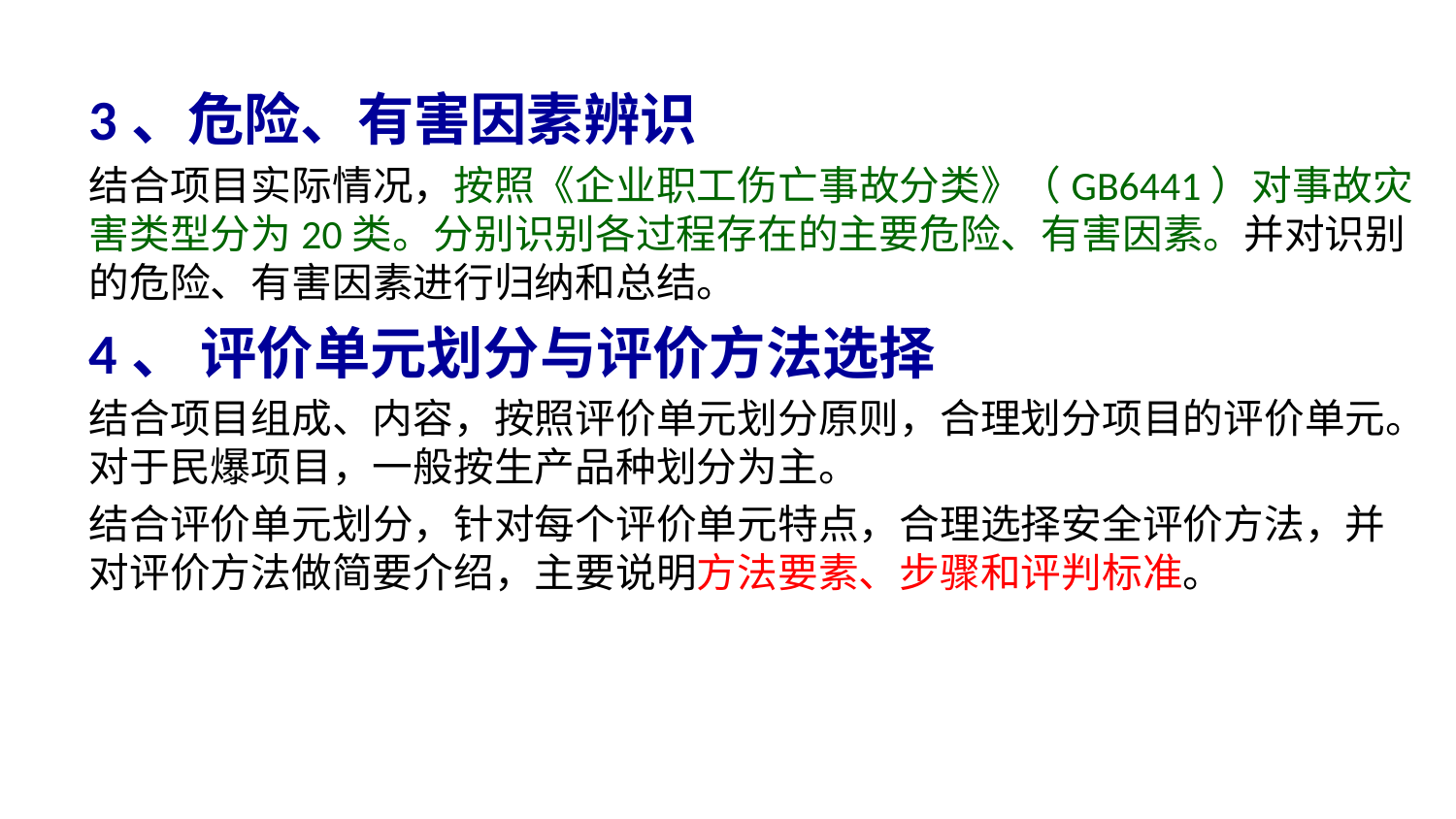

3、危险、有害因素辨识
结合项目实际情况，按照《企业职工伤亡事故分类》（GB6441）对事故灾害类型分为20类。分别识别各过程存在的主要危险、有害因素。并对识别的危险、有害因素进行归纳和总结。
4、 评价单元划分与评价方法选择
结合项目组成、内容，按照评价单元划分原则，合理划分项目的评价单元。对于民爆项目，一般按生产品种划分为主。
结合评价单元划分，针对每个评价单元特点，合理选择安全评价方法，并对评价方法做简要介绍，主要说明方法要素、步骤和评判标准。